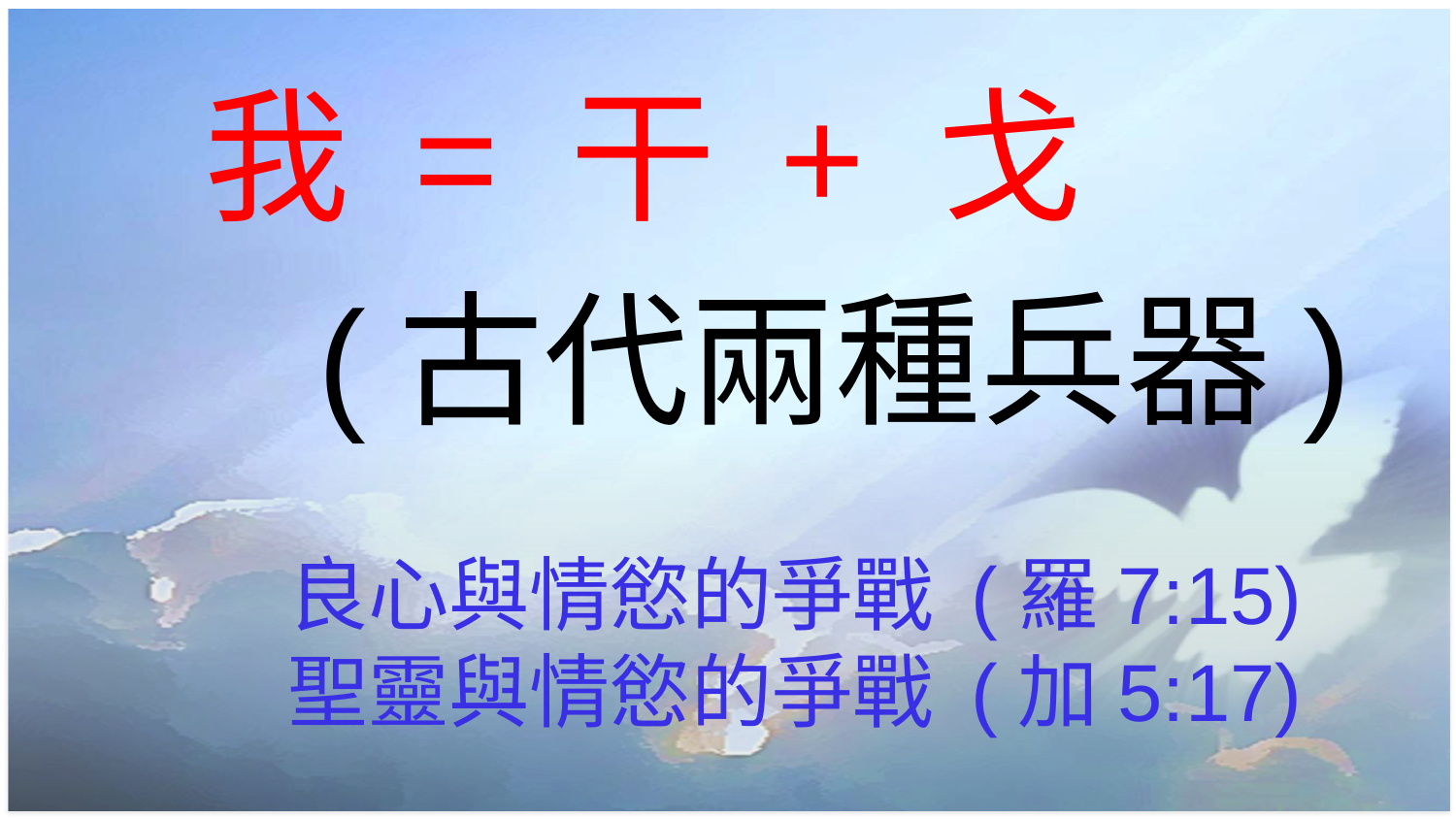

#
   我 = 干 + 戈
      (古代兩種兵器)
良心與情慾的爭戰 (羅7:15)
聖靈與情慾的爭戰 (加5:17)